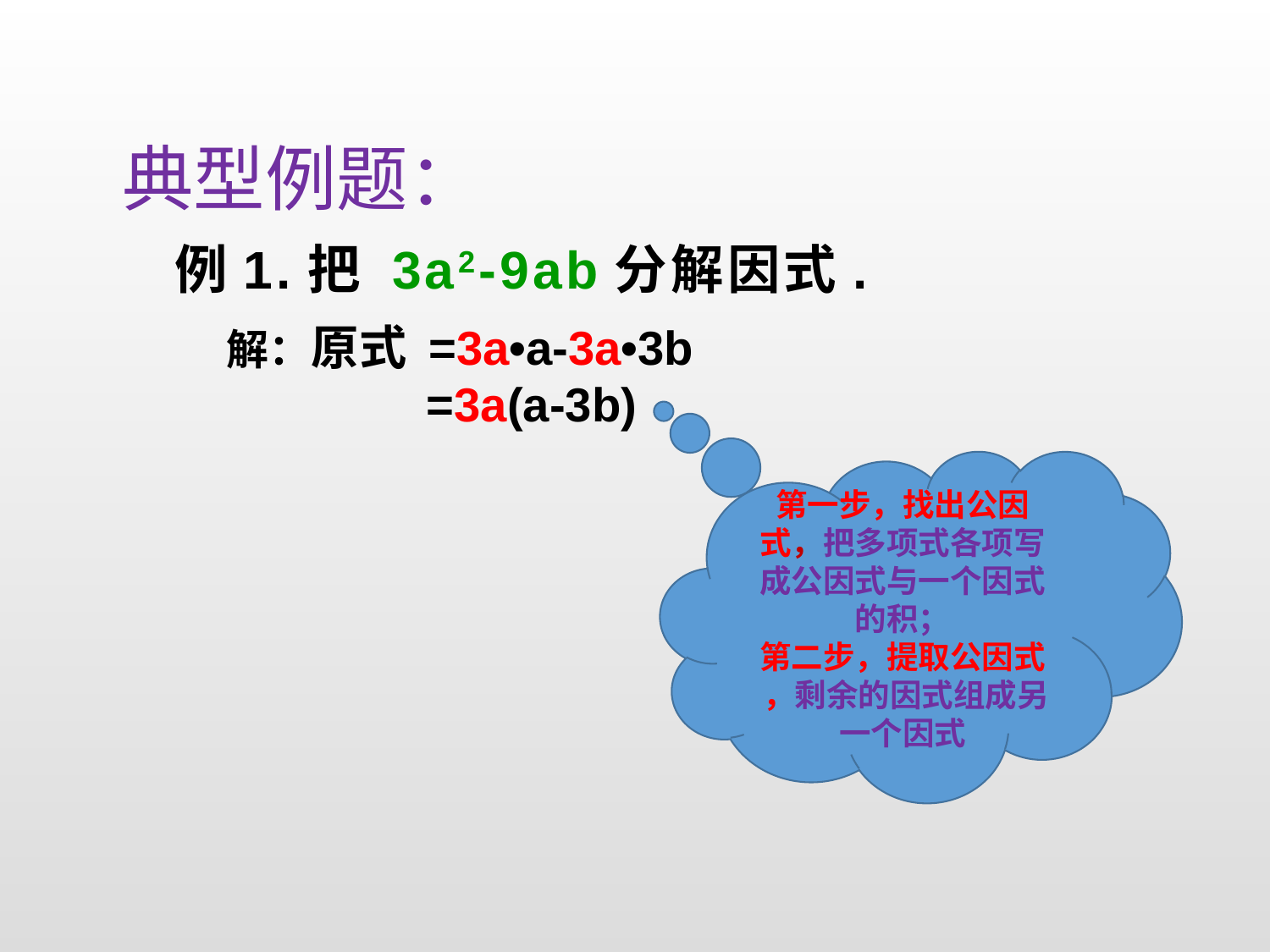

典型例题：
# 例1.把 3a2-9ab分解因式.
解：原式 =3a•a-3a•3b
               =3a(a-3b)
第一步，找出公因式，把多项式各项写成公因式与一个因式的积；
第二步，提取公因式 ，剩余的因式组成另一个因式